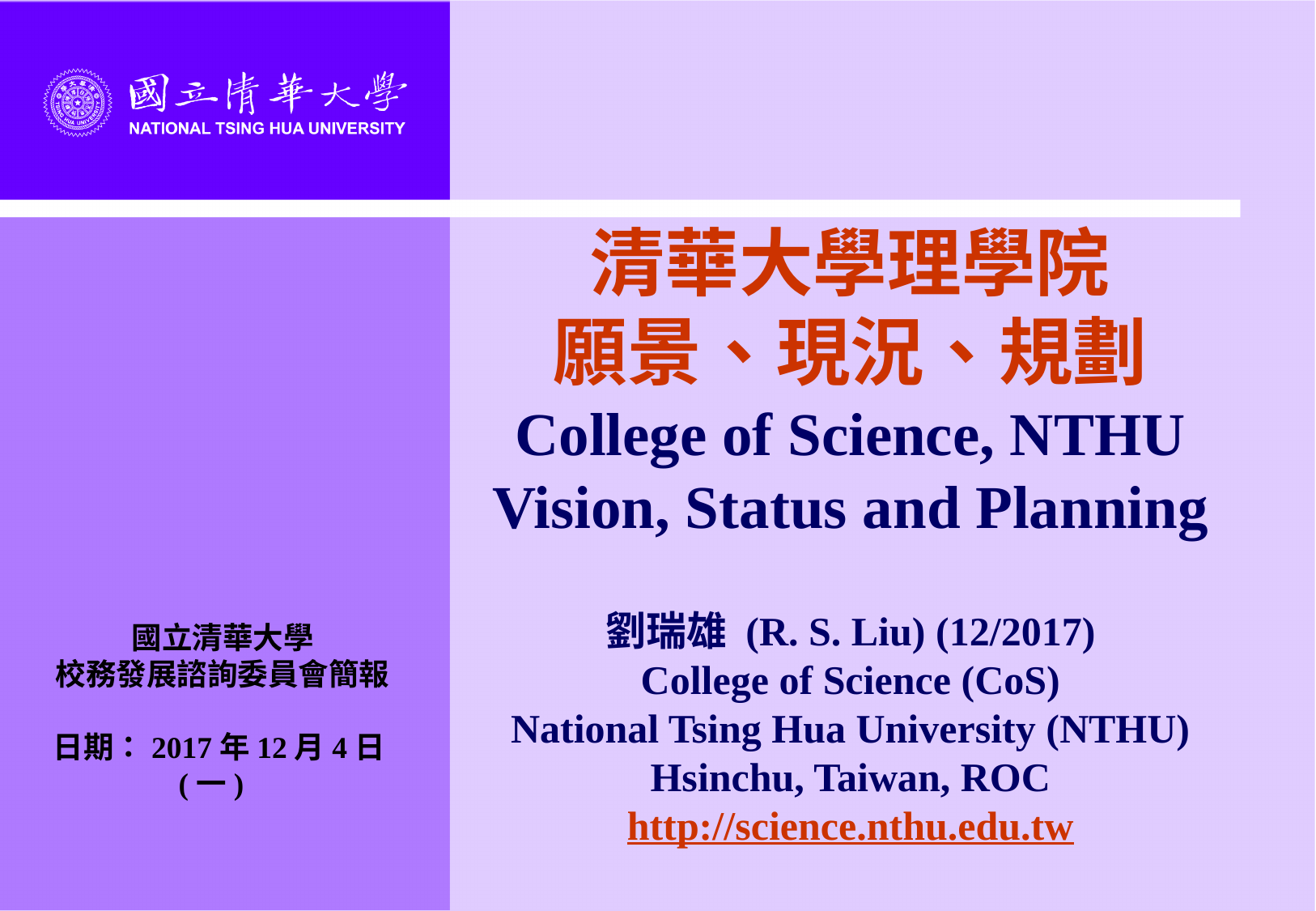

清華大學理學院
願景、現況、規劃
College of Science, NTHU
 Vision, Status and Planning

劉瑞雄 (R. S. Liu) (12/2017)
College of Science (CoS)
National Tsing Hua University (NTHU)
Hsinchu, Taiwan, ROC
http://science.nthu.edu.tw